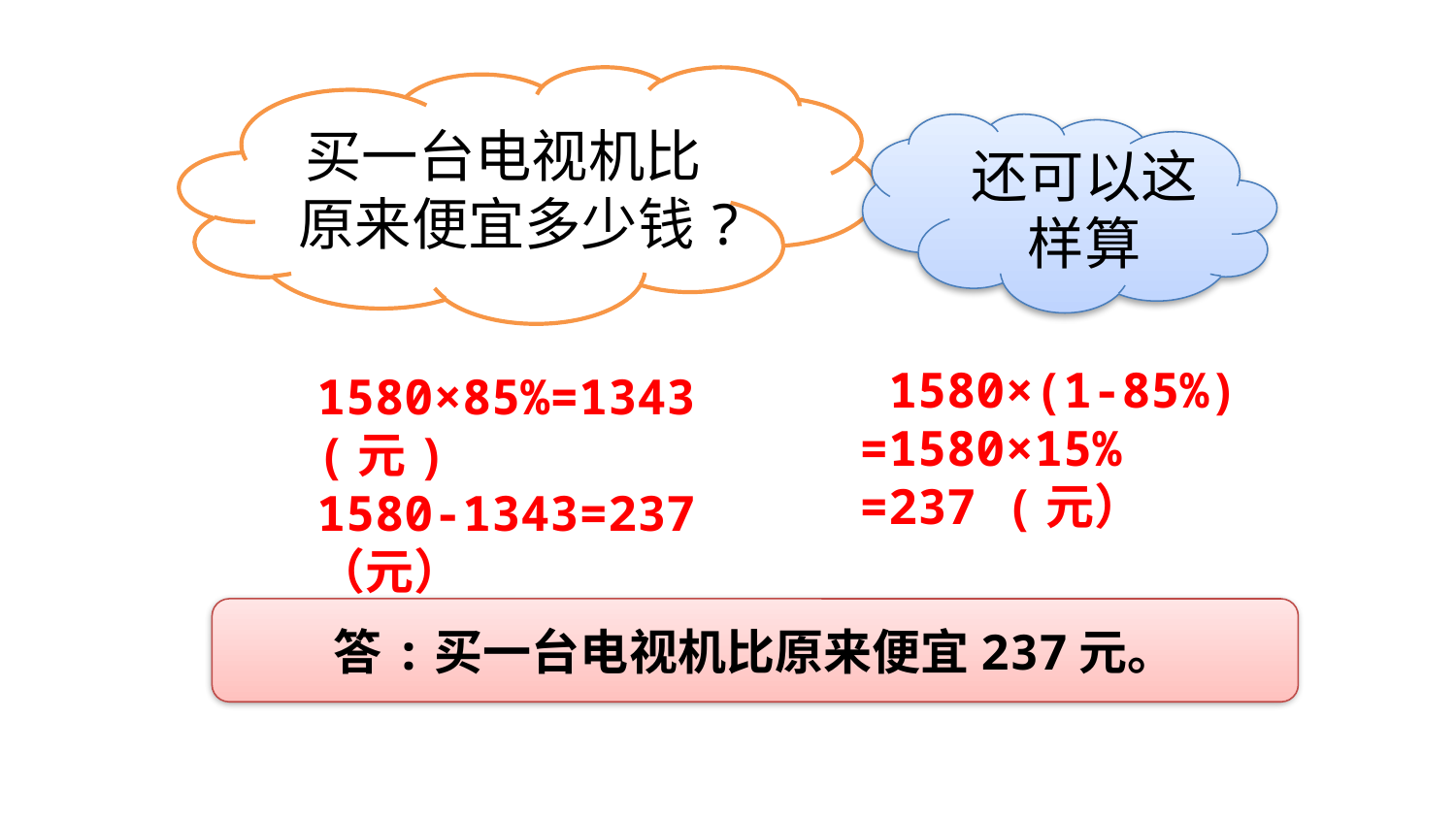

买一台电视机比原来便宜多少钱?
还可以这样算
 1580×(1-85%)
=1580×15%
=237 (元）

1580×85%=1343 (元)
1580-1343=237（元）

答:买一台电视机比原来便宜237元。